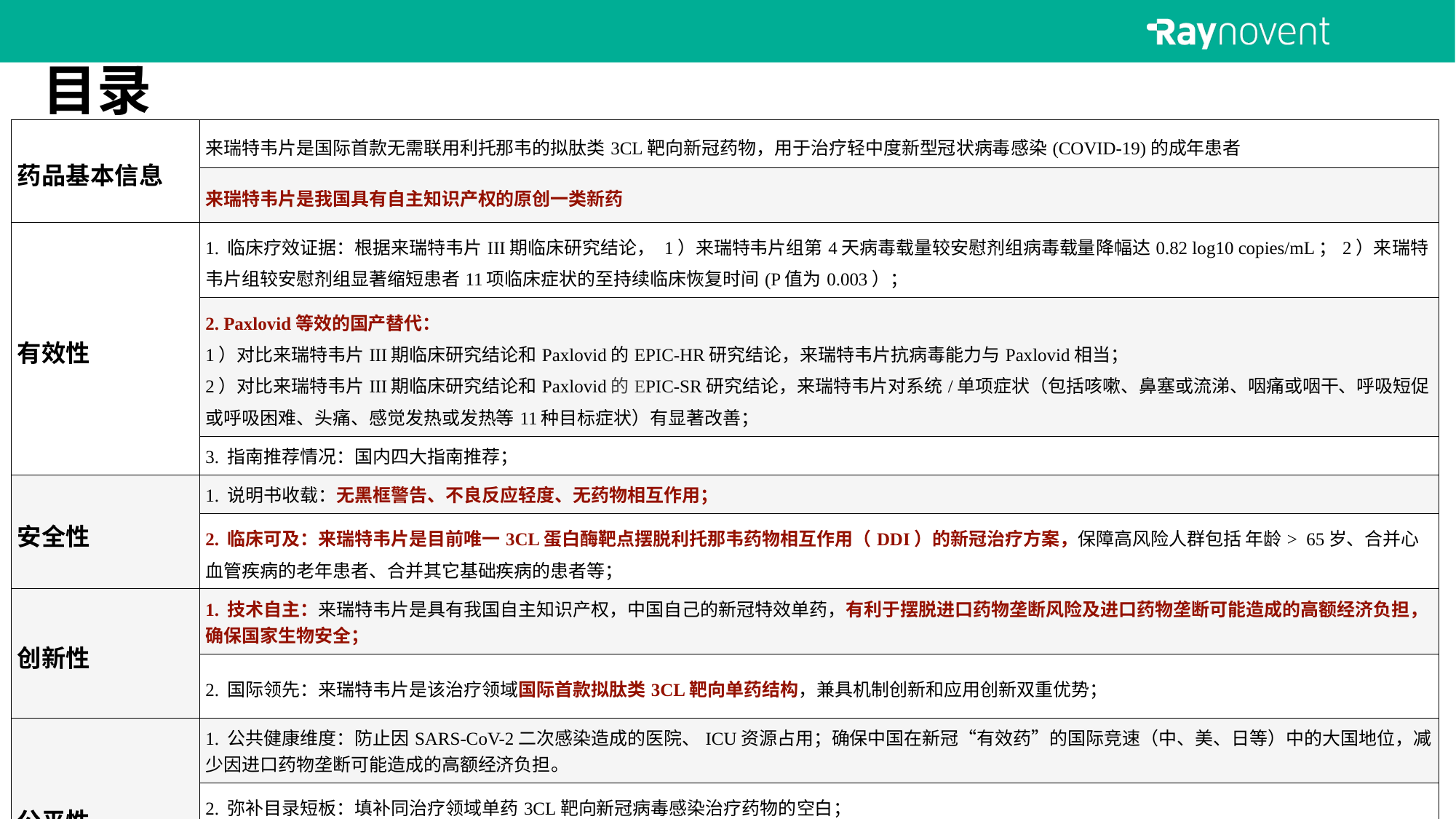

# 目录
| 药品基本信息 | 来瑞特韦片是国际首款无需联用利托那韦的拟肽类3CL靶向新冠药物，用于治疗轻中度新型冠状病毒感染(COVID-19)的成年患者 |
| --- | --- |
|  | 来瑞特韦片是我国具有自主知识产权的原创一类新药 |
| 有效性 | 1. 临床疗效证据：根据来瑞特韦片III期临床研究结论， 1）来瑞特韦片组第4天病毒载量较安慰剂组病毒载量降幅达0.82 log10 copies/mL；2）来瑞特韦片组较安慰剂组显著缩短患者11项临床症状的至持续临床恢复时间(P值为0.003）； |
|  | 2. Paxlovid等效的国产替代： 1）对比来瑞特韦片III期临床研究结论和Paxlovid的EPIC-HR研究结论，来瑞特韦片抗病毒能力与Paxlovid相当； 2）对比来瑞特韦片III期临床研究结论和Paxlovid的EPIC-SR研究结论，来瑞特韦片对系统/单项症状（包括咳嗽、鼻塞或流涕、咽痛或咽干、呼吸短促或呼吸困难、头痛、感觉发热或发热等11种目标症状）有显著改善； |
|  | 3. 指南推荐情况：国内四大指南推荐； |
| 安全性 | 1. 说明书收载：无黑框警告、不良反应轻度、无药物相互作用； |
|  | 2. 临床可及：来瑞特韦片是目前唯一3CL蛋白酶靶点摆脱利托那韦药物相互作用（DDI）的新冠治疗方案，保障高风险人群包括 年龄> 65岁、合并心血管疾病的老年患者、合并其它基础疾病的患者等； |
| 创新性 | 1. 技术自主：来瑞特韦片是具有我国自主知识产权，中国自己的新冠特效单药，有利于摆脱进口药物垄断风险及进口药物垄断可能造成的高额经济负担，确保国家生物安全； |
|  | 2. 国际领先：来瑞特韦片是该治疗领域国际首款拟肽类3CL靶向单药结构，兼具机制创新和应用创新双重优势； |
| 公平性 | 1. 公共健康维度：防止因SARS-CoV-2二次感染造成的医院、ICU资源占用；确保中国在新冠“有效药”的国际竞速（中、美、日等）中的大国地位，减少因进口药物垄断可能造成的高额经济负担。 |
|  | 2. 弥补目录短板：填补同治疗领域单药3CL靶向新冠病毒感染治疗药物的空白； |
|  | 3.符合保基本原则：来瑞特韦片旨在解决老年人及有基础疾病的高风险人群的临床困境，合理保障伴有进展为重症高风险患者； |
|  | 4. 临床管理难度：来瑞特韦片的适应症、用法用量明确，临床路径明确，不增加管理难度和风险 |